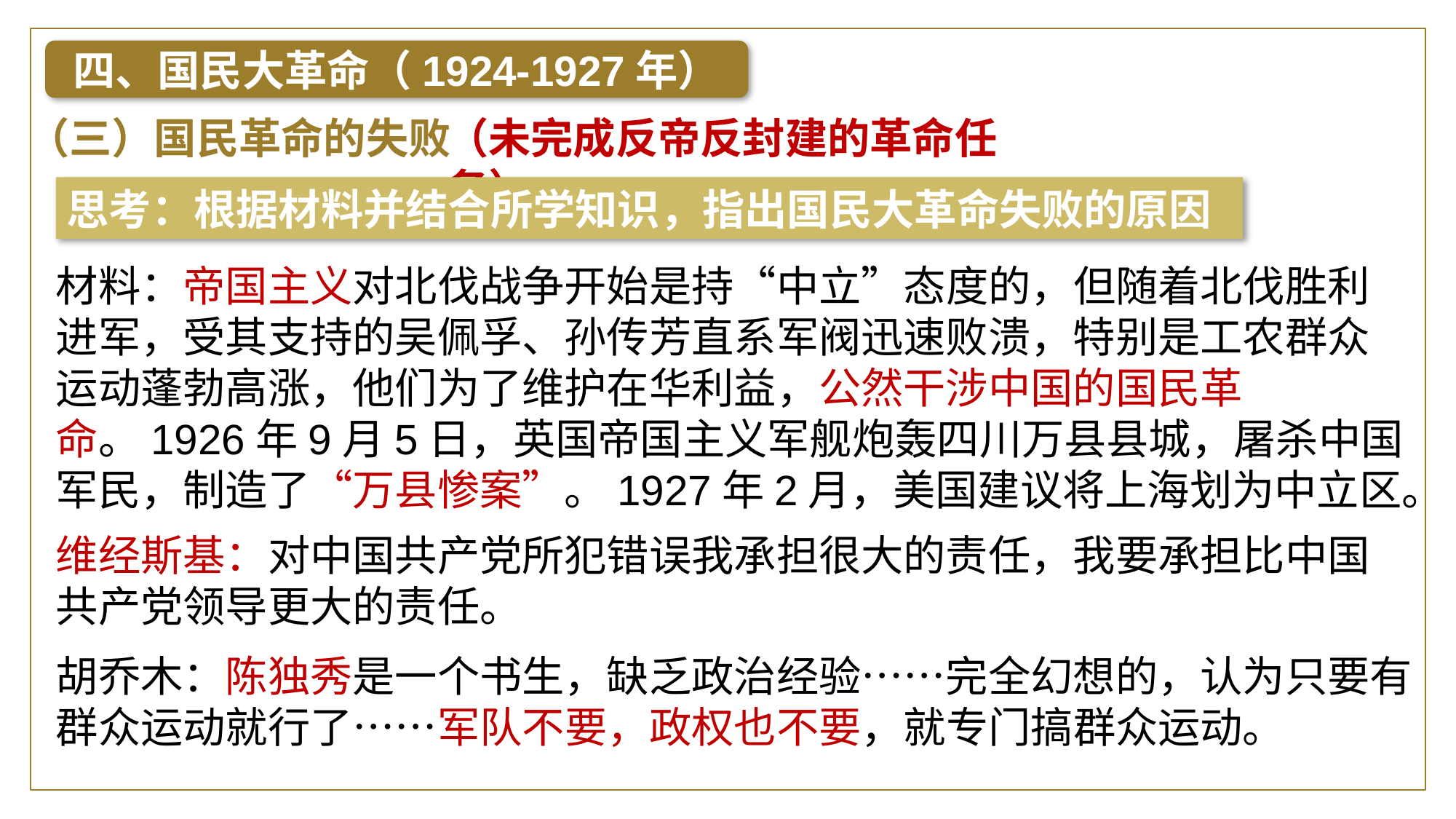

四、国民大革命（1924-1927年）
（三）国民革命的失败
（未完成反帝反封建的革命任务）
思考：根据材料并结合所学知识，指出国民大革命失败的原因
材料：帝国主义对北伐战争开始是持“中立”态度的，但随着北伐胜利进军，受其支持的吴佩孚、孙传芳直系军阀迅速败溃，特别是工农群众运动蓬勃高涨，他们为了维护在华利益，公然干涉中国的国民革命。1926年9月5日，英国帝国主义军舰炮轰四川万县县城，屠杀中国军民，制造了“万县惨案”。1927年2月，美国建议将上海划为中立区。
维经斯基：对中国共产党所犯错误我承担很大的责任，我要承担比中国共产党领导更大的责任。
胡乔木：陈独秀是一个书生，缺乏政治经验……完全幻想的，认为只要有群众运动就行了……军队不要，政权也不要，就专门搞群众运动。